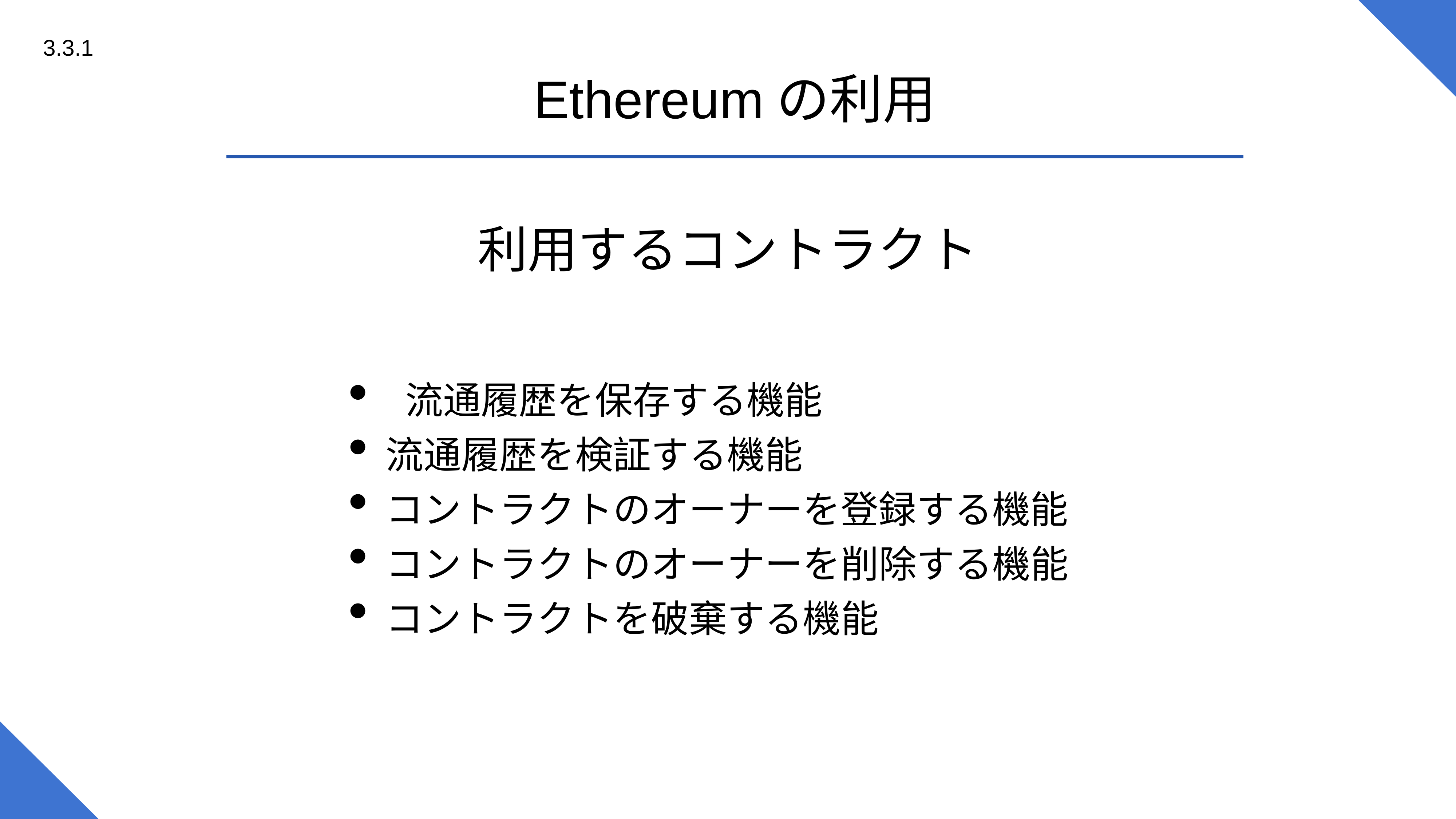

3.3.1
Ethereumの利用
利用するコントラクト
 流通履歴を保存する機能
流通履歴を検証する機能
コントラクトのオーナーを登録する機能
コントラクトのオーナーを削除する機能
コントラクトを破棄する機能
57